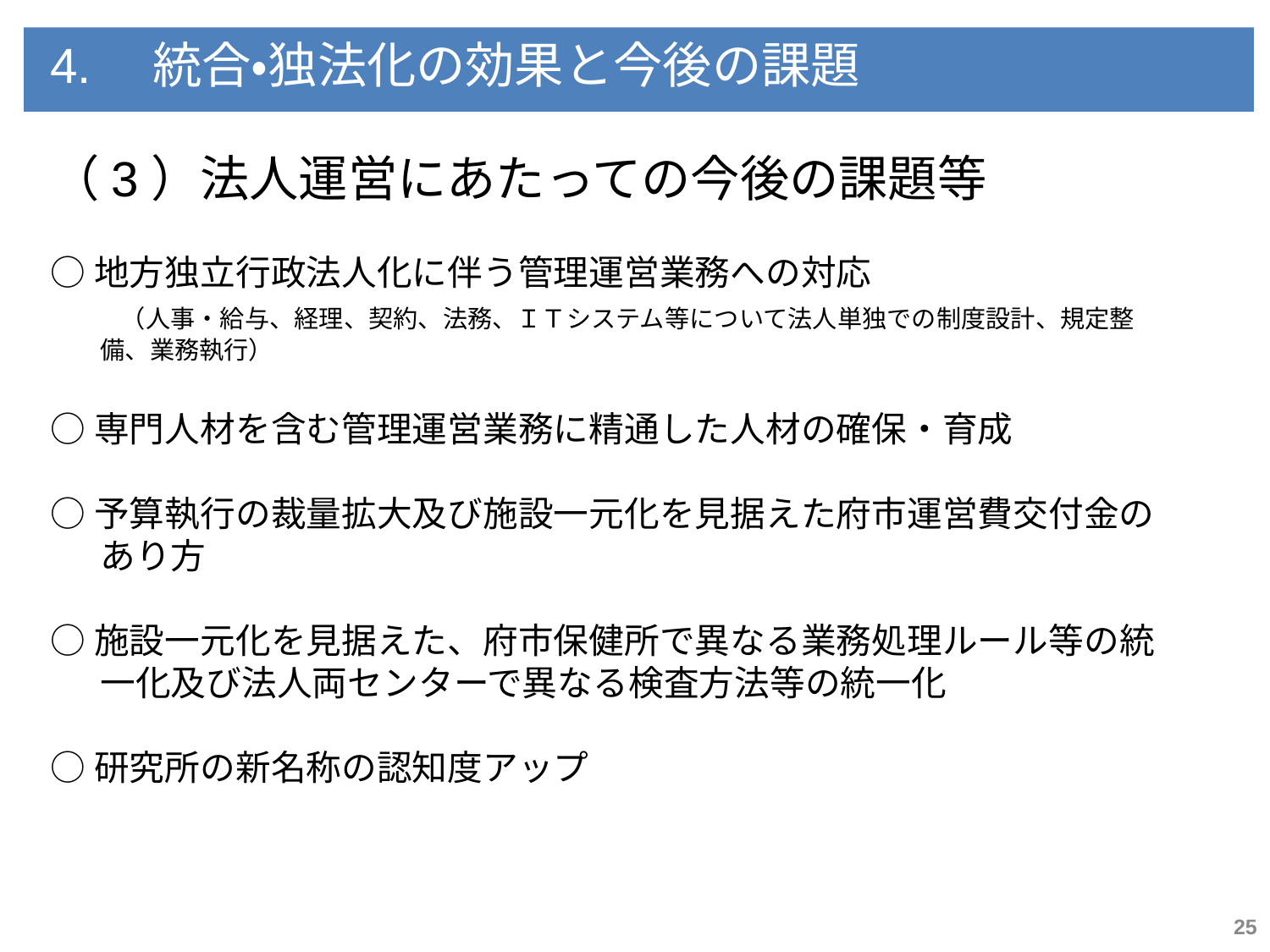

4.　統合・独法化の効果と今後の課題
（3）法人運営にあたっての今後の課題等
○地方独立行政法人化に伴う管理運営業務への対応
　　（人事・給与、経理、契約、法務、ＩＴシステム等について法人単独での制度設計、規定整備、業務執行）

○専門人材を含む管理運営業務に精通した人材の確保・育成

○予算執行の裁量拡大及び施設一元化を見据えた府市運営費交付金のあり方

○施設一元化を見据えた、府市保健所で異なる業務処理ルール等の統一化及び法人両センターで異なる検査方法等の統一化

○研究所の新名称の認知度アップ
25